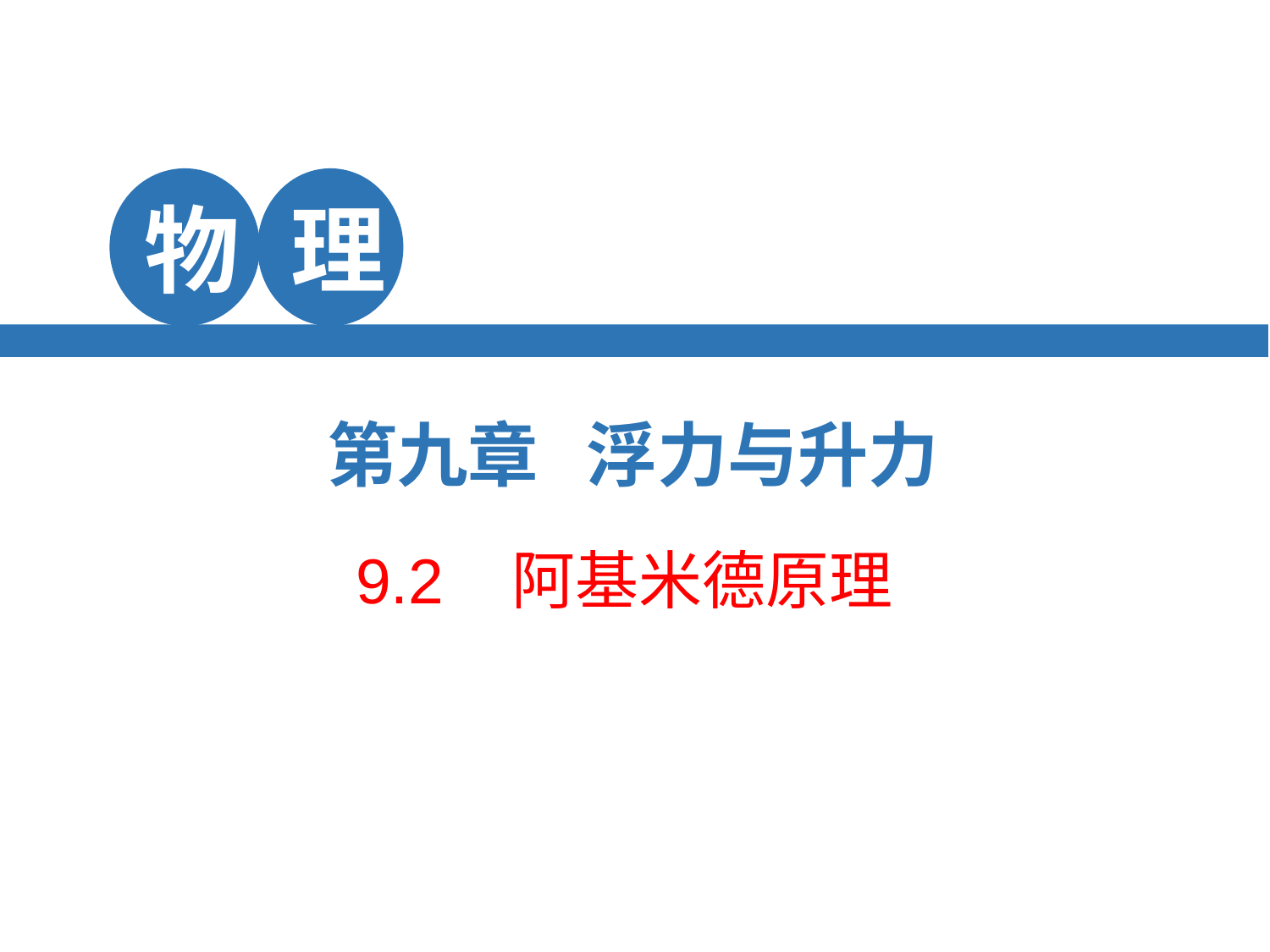

物
理

第九章   浮力与升力
学  视
  9.2   阿基米德原理